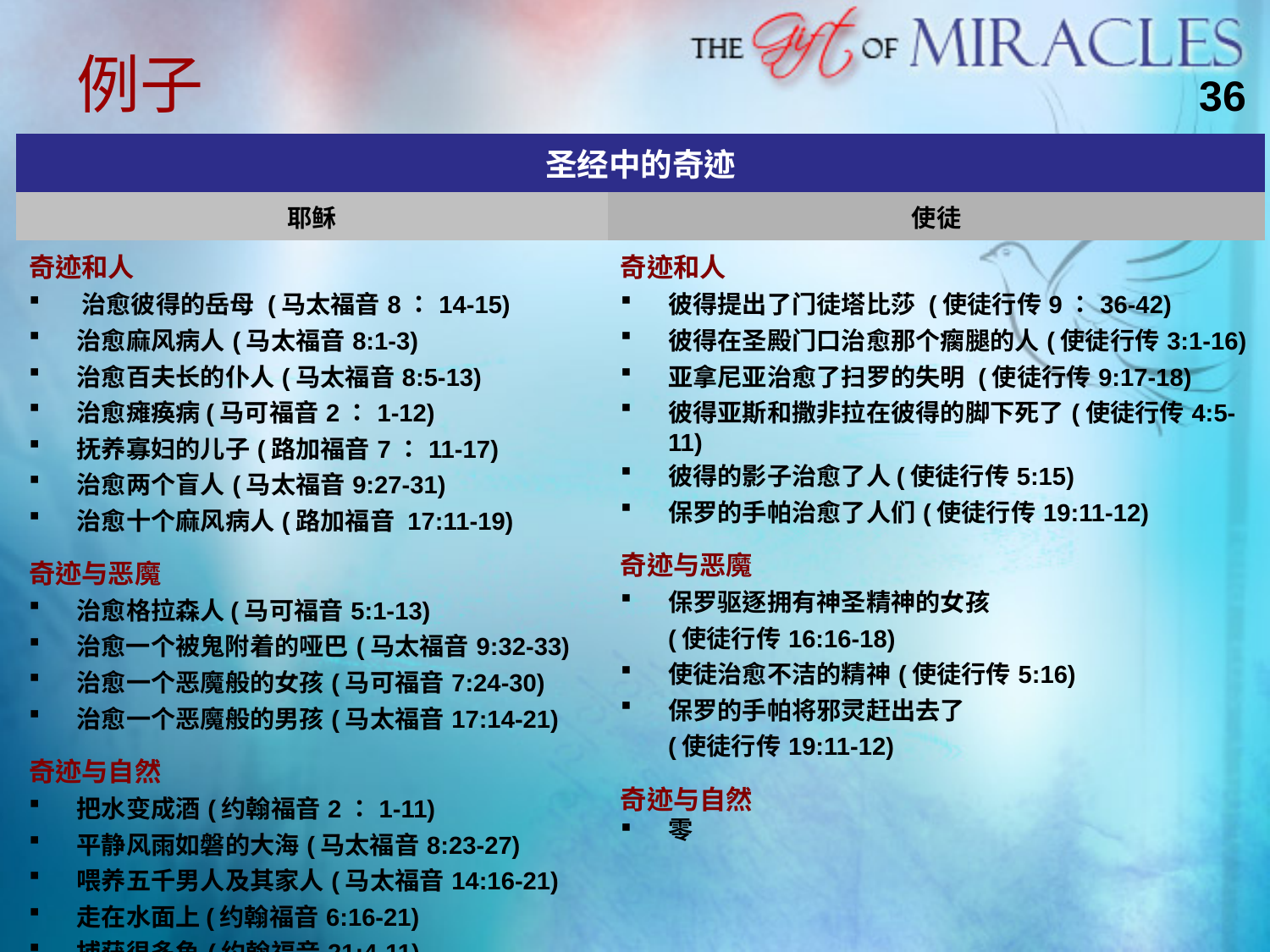

# 例子
36
| 圣经中的奇迹 |  |
| --- | --- |
| 耶稣 | 使徒 |
| 奇迹和人 治愈彼得的岳母 (马太福音8：14-15) 治愈麻风病人(马太福音8:1-3) 治愈百夫长的仆人(马太福音8:5-13) 治愈瘫痪病(马可福音2：1-12) 抚养寡妇的儿子(路加福音7：11-17) 治愈两个盲人(马太福音9:27-31) 治愈十个麻风病人(路加福音 17:11-19) 奇迹与恶魔 治愈格拉森人(马可福音5:1-13) 治愈一个被鬼附着的哑巴(马太福音9:32-33) 治愈一个恶魔般的女孩(马可福音7:24-30) 治愈一个恶魔般的男孩(马太福音17:14-21) 奇迹与自然 把水变成酒(约翰福音2：1-11) 平静风雨如磐的大海(马太福音8:23-27) 喂养五千男人及其家人(马太福音14:16-21) 走在水面上(约翰福音6:16-21) 捕获很多鱼(约翰福音21:4-11) 枯萎的无花果树(马太福音. 21:18-22) | 奇迹和人 彼得提出了门徒塔比莎 (使徒行传9：36-42) 彼得在圣殿门口治愈那个瘸腿的人(使徒行传3:1-16) 亚拿尼亚治愈了扫罗的失明 (使徒行传9:17-18) 彼得亚斯和撒非拉在彼得的脚下死了(使徒行传4:5-11) 彼得的影子治愈了人(使徒行传5:15) 保罗的手帕治愈了人们(使徒行传19:11-12) 奇迹与恶魔 保罗驱逐拥有神圣精神的女孩 (使徒行传16:16-18) 使徒治愈不洁的精神(使徒行传5:16) 保罗的手帕将邪灵赶出去了 (使徒行传19:11-12) 奇迹与自然 零 |